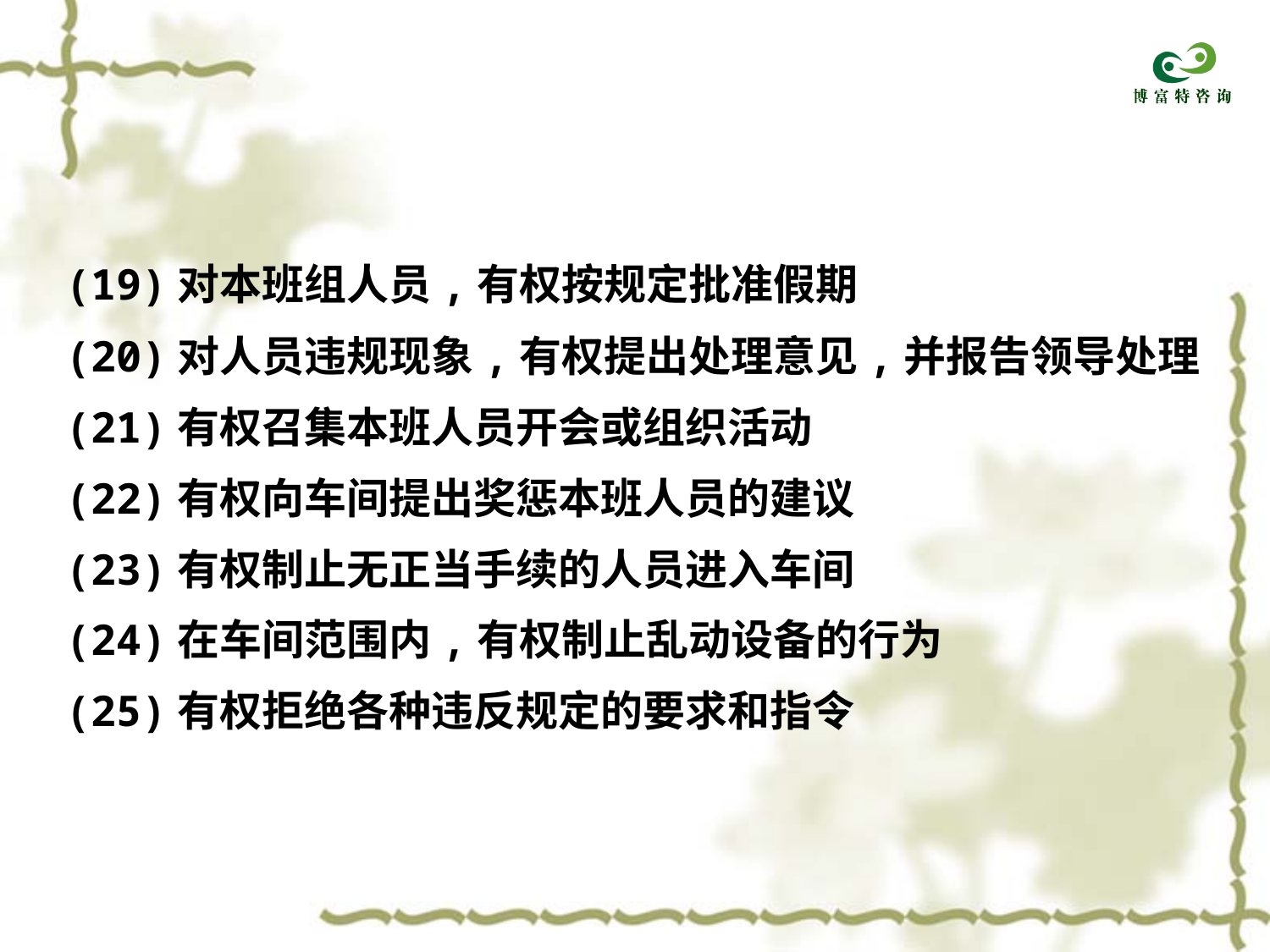

(19)对本班组人员,有权按规定批准假期
(20)对人员违规现象,有权提出处理意见,并报告领导处理
(21)有权召集本班人员开会或组织活动
(22)有权向车间提出奖惩本班人员的建议
(23)有权制止无正当手续的人员进入车间
(24)在车间范围内,有权制止乱动设备的行为
(25)有权拒绝各种违反规定的要求和指令